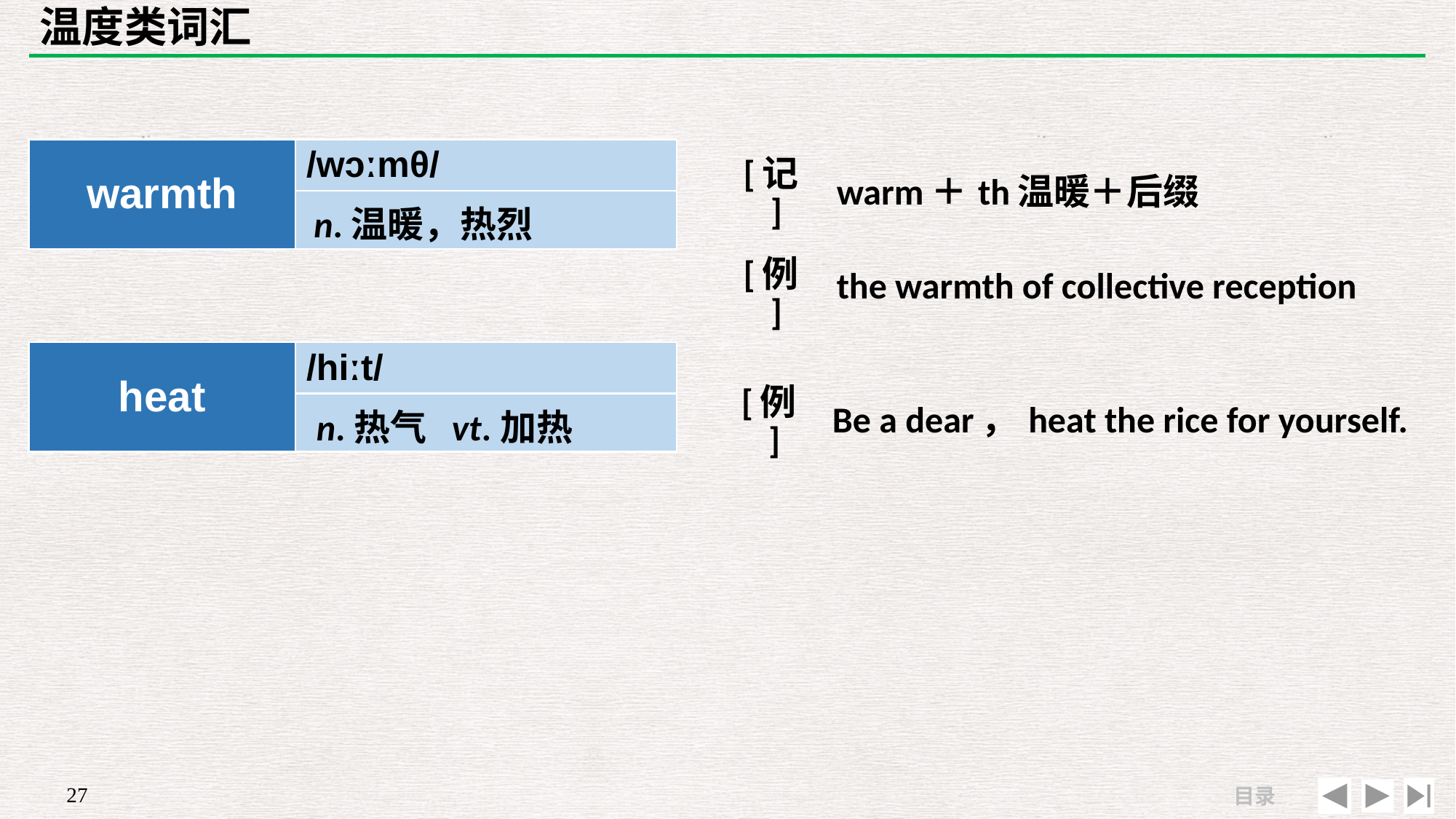

# 温度类词汇

| warmth | /wɔːmθ/ |
| --- | --- |
|  |  |
| [记] | warm＋th温暖＋后缀 |
| --- | --- |
| [例] | the warmth of collective reception |
n.温暖，热烈
|  |  |
| --- | --- |
| [例] | Be a dear，heat the rice for yourself. |
| heat | /hiːt/ |
| --- | --- |
|  |  |
n.热气  vt.加热